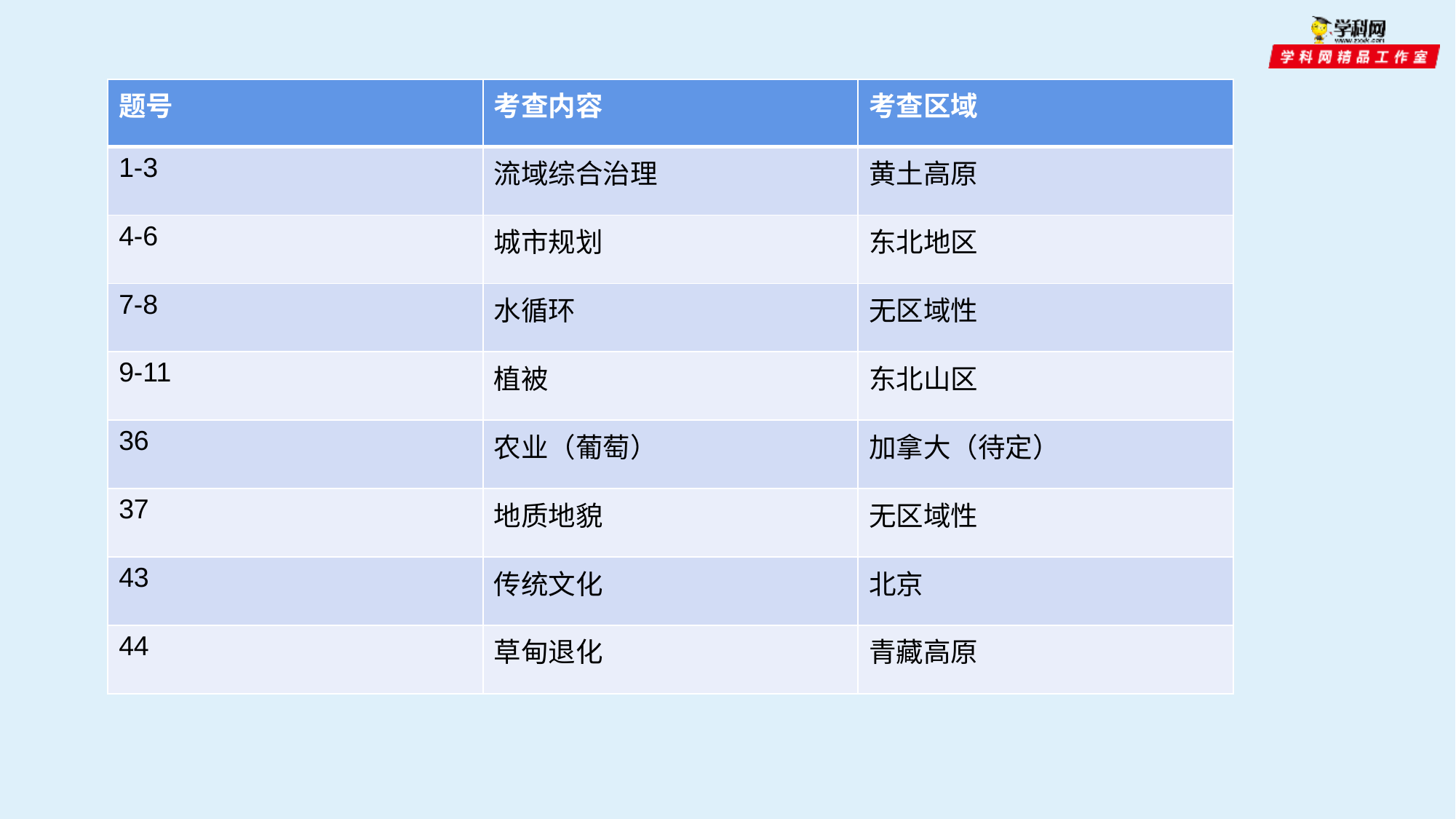

| 题号 | 考查内容 | 考查区域 |
| --- | --- | --- |
| 1-3 | 流域综合治理 | 黄土高原 |
| 4-6 | 城市规划 | 东北地区 |
| 7-8 | 水循环 | 无区域性 |
| 9-11 | 植被 | 东北山区 |
| 36 | 农业（葡萄） | 加拿大（待定） |
| 37 | 地质地貌 | 无区域性 |
| 43 | 传统文化 | 北京 |
| 44 | 草甸退化 | 青藏高原 |